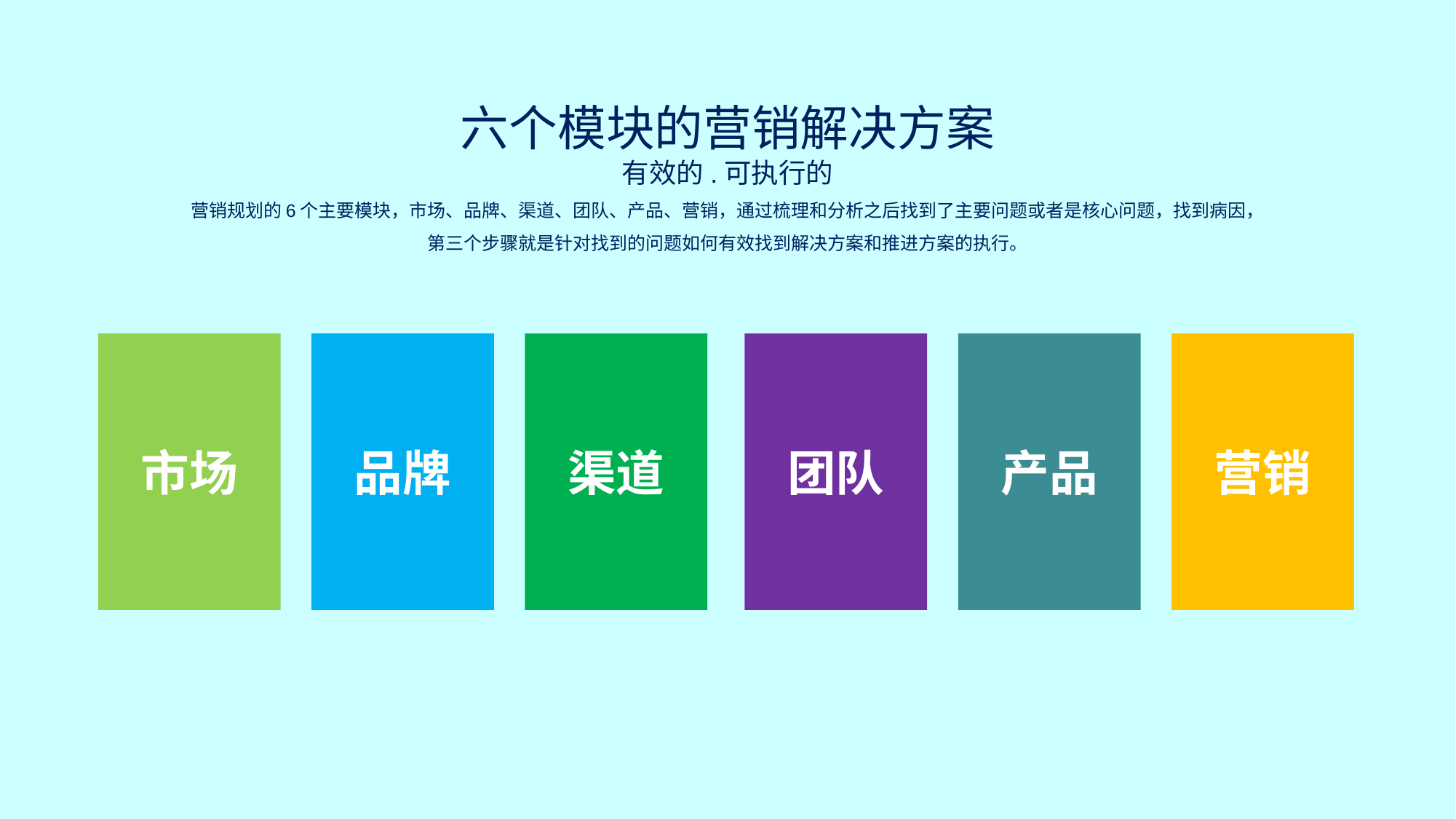

六个模块的营销解决方案
有效的.可执行的
营销规划的6个主要模块，市场、品牌、渠道、团队、产品、营销，通过梳理和分析之后找到了主要问题或者是核心问题，找到病因，
第三个步骤就是针对找到的问题如何有效找到解决方案和推进方案的执行。
市场
品牌
渠道
团队
产品
营销